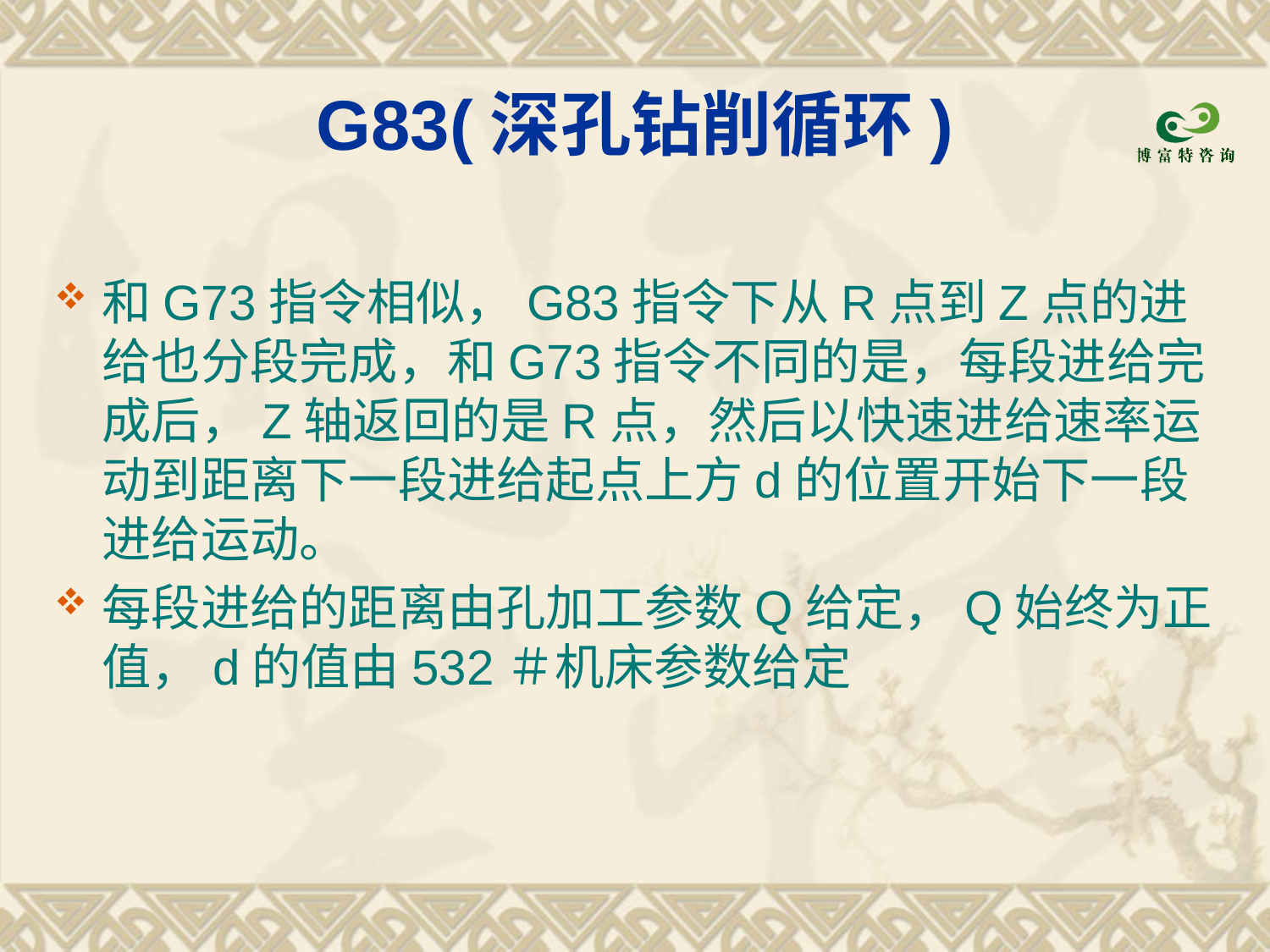

# G83(深孔钻削循环)
和G73指令相似，G83指令下从R点到Z点的进给也分段完成，和G73指令不同的是，每段进给完成后，Z轴返回的是R点，然后以快速进给速率运动到距离下一段进给起点上方d的位置开始下一段进给运动。
每段进给的距离由孔加工参数Q给定，Q始终为正值，d的值由532＃机床参数给定